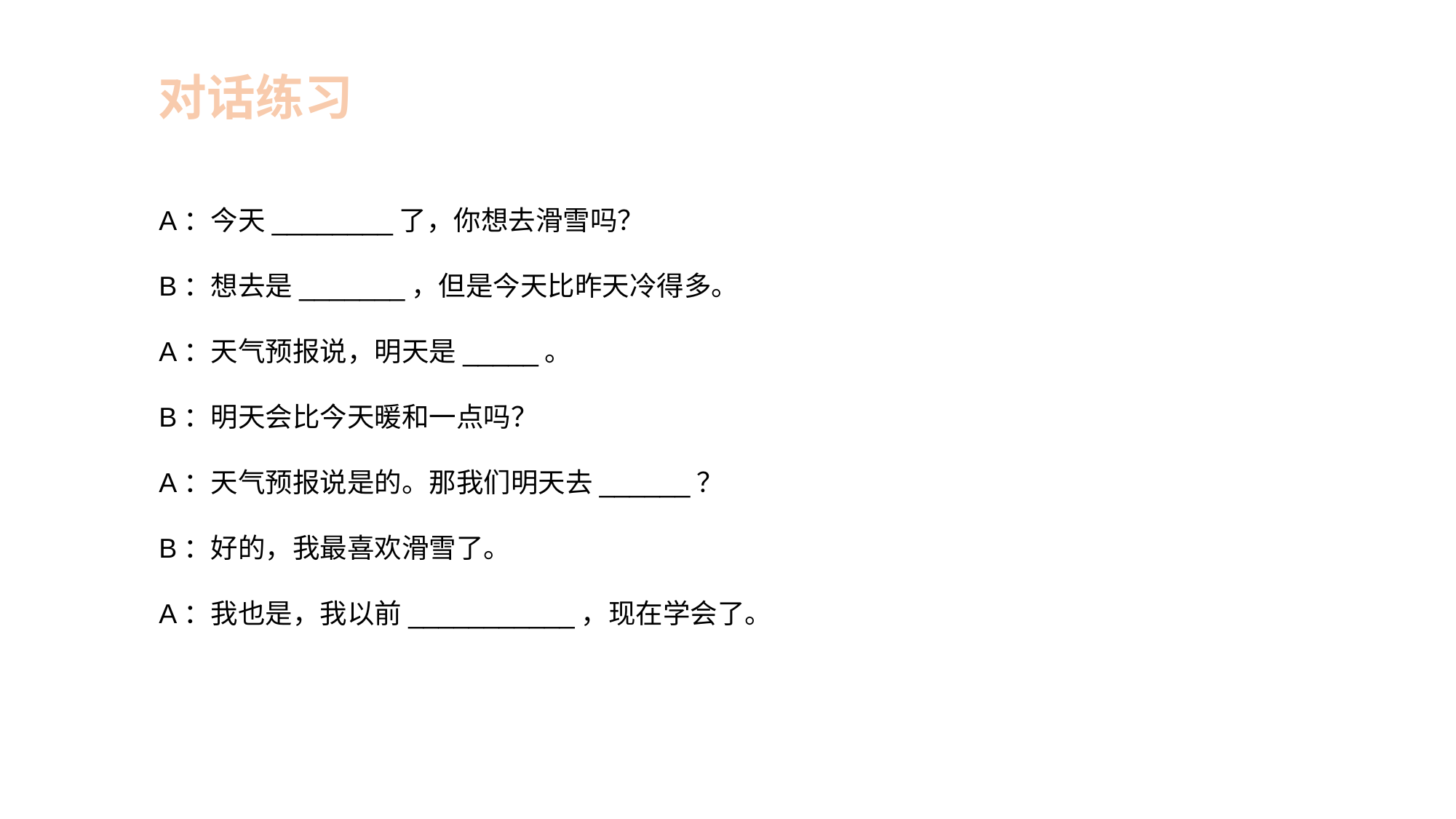

对话练习
A：今天________了，你想去滑雪吗？

B：想去是_______，但是今天比昨天冷得多。

A：天气预报说，明天是_____。

B：明天会比今天暖和一点吗？

A：天气预报说是的。那我们明天去______？

B：好的，我最喜欢滑雪了。

A：我也是，我以前___________，现在学会了。